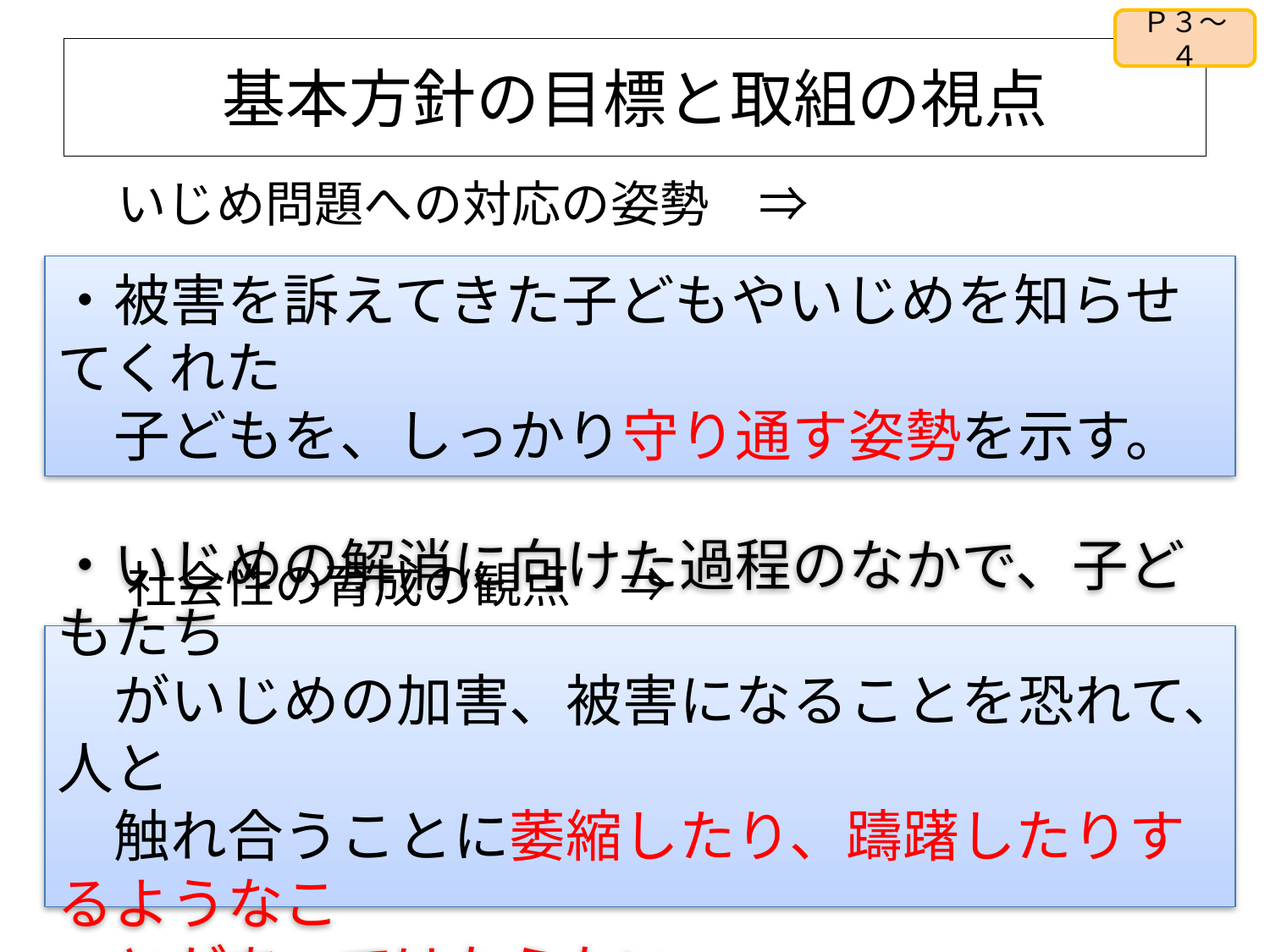

Ｐ３～４
# 基本方針の目標と取組の視点
いじめ問題への対応の姿勢　⇒
・被害を訴えてきた子どもやいじめを知らせてくれた
　子どもを、しっかり守り通す姿勢を示す。
社会性の育成の観点　⇒
・いじめの解消に向けた過程のなかで、子どもたち
　がいじめの加害、被害になることを恐れて、人と
　触れ合うことに萎縮したり、躊躇したりするようなこ
　とがあってはならない。